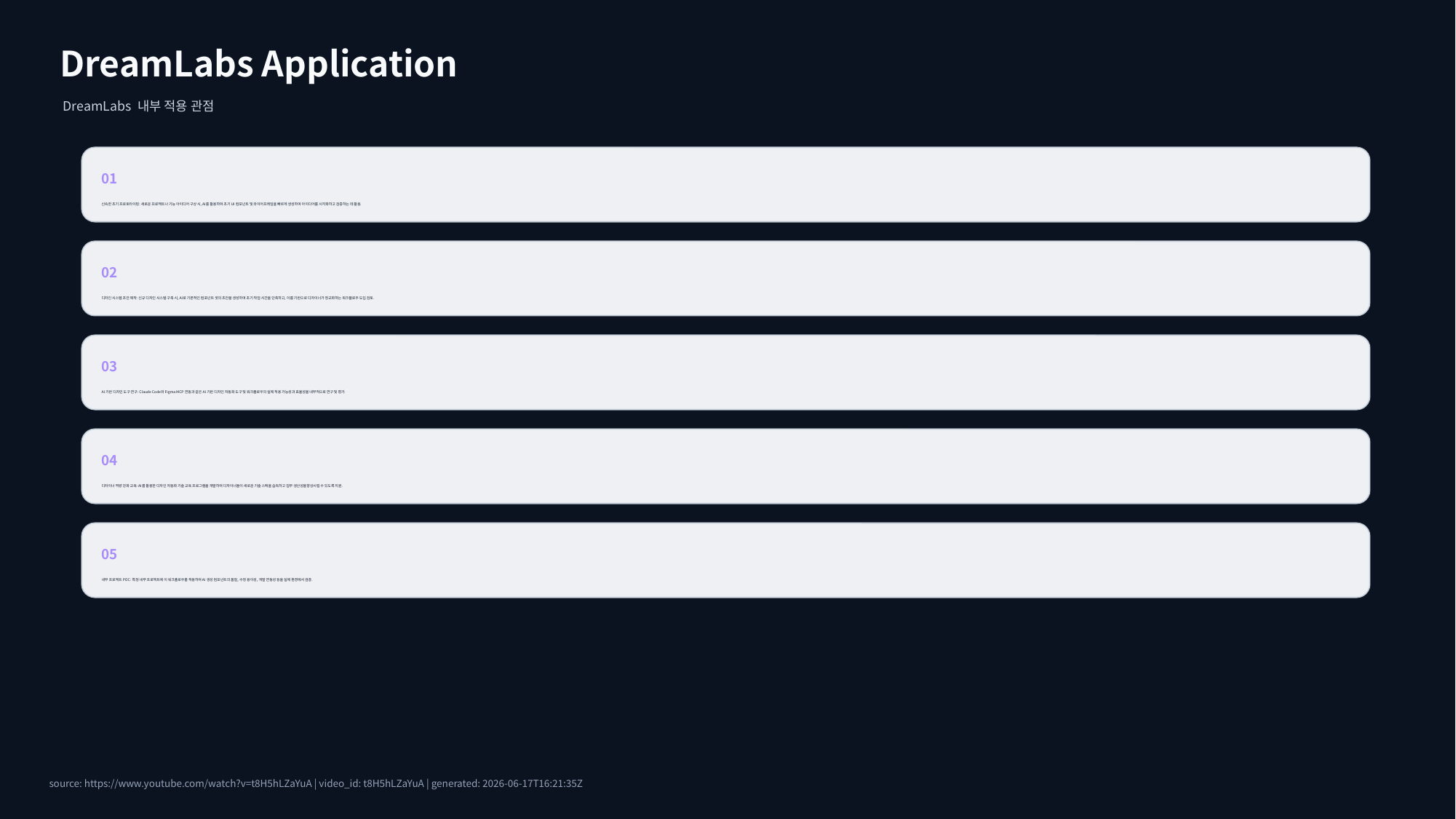

DreamLabs Application
DreamLabs 내부 적용 관점

01
신속한 초기 프로토타이핑: 새로운 프로젝트나 기능 아이디어 구상 시, AI를 활용하여 초기 UI 컴포넌트 및 와이어프레임을 빠르게 생성하여 아이디어를 시각화하고 검증하는 데 활용.

02
디자인 시스템 초안 제작: 신규 디자인 시스템 구축 시, AI로 기본적인 컴포넌트 셋의 초안을 생성하여 초기 작업 시간을 단축하고, 이를 기반으로 디자이너가 정교화하는 워크플로우 도입 검토.

03
AI 기반 디자인 도구 연구: Claude Code와 Figma MCP 연동과 같은 AI 기반 디자인 자동화 도구 및 워크플로우의 실제 적용 가능성과 효율성을 내부적으로 연구 및 평가.

04
디자이너 역량 강화 교육: AI를 활용한 디자인 자동화 기술 교육 프로그램을 개발하여 디자이너들이 새로운 기술 스택을 습득하고 업무 생산성을 향상시킬 수 있도록 지원.

05
내부 프로젝트 POC: 특정 내부 프로젝트에 이 워크플로우를 적용하여 AI 생성 컴포넌트의 품질, 수정 용이성, 개발 연동성 등을 실제 환경에서 검증.
source: https://www.youtube.com/watch?v=t8H5hLZaYuA | video_id: t8H5hLZaYuA | generated: 2026-06-17T16:21:35Z